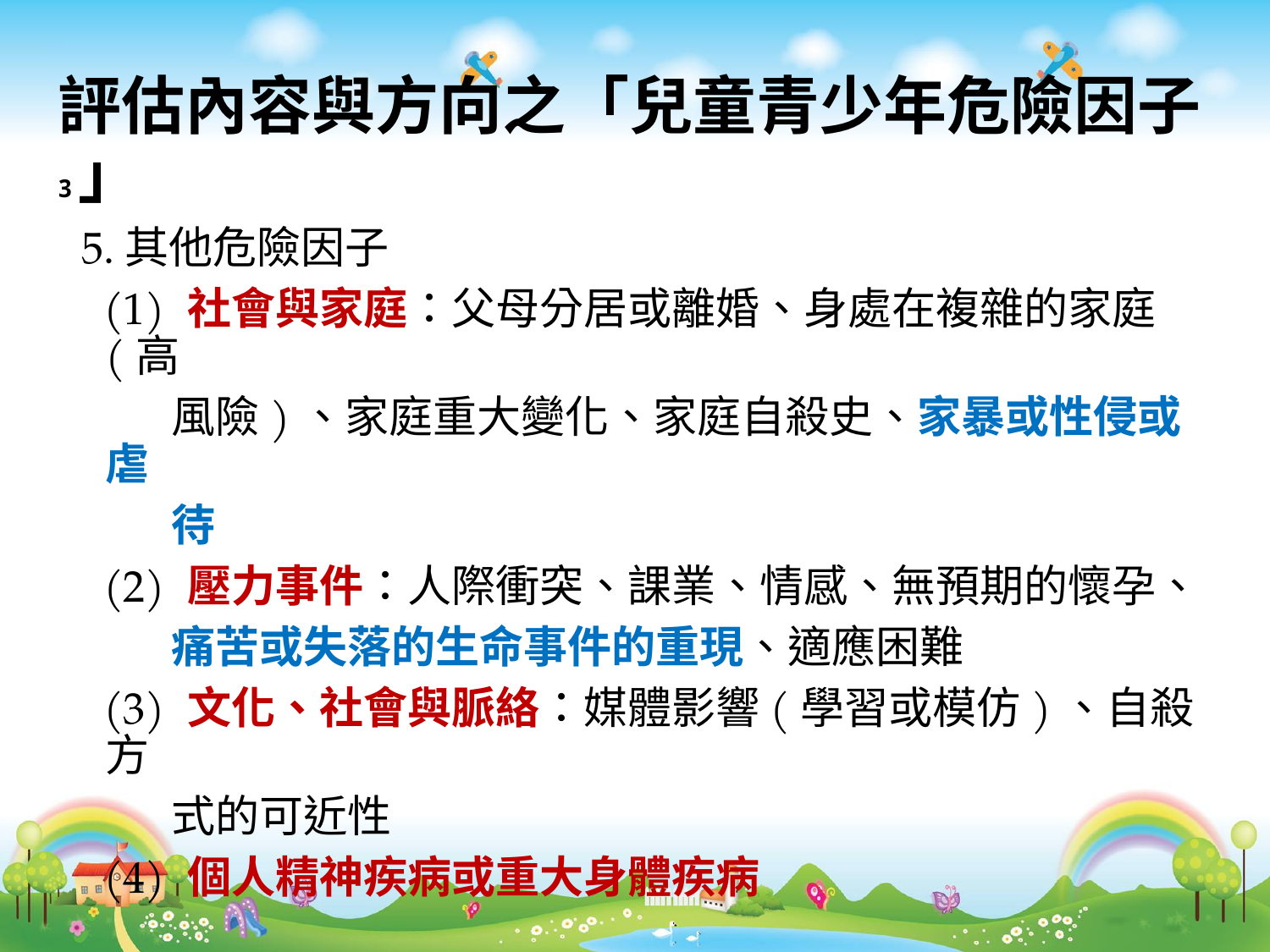

# 評估內容與方向之「兒童青少年危險因子3」

5.其他危險因子
  (1) 社會與家庭：父母分居或離婚、身處在複雜的家庭(高
        風險)、家庭重大變化、家庭自殺史、家暴或性侵或虐
        待
  (2) 壓力事件：人際衝突、課業、情感、無預期的懷孕、
        痛苦或失落的生命事件的重現、適應困難
  (3) 文化、社會與脈絡：媒體影響(學習或模仿)、自殺方
        式的可近性
  (4) 個人精神疾病或重大身體疾病